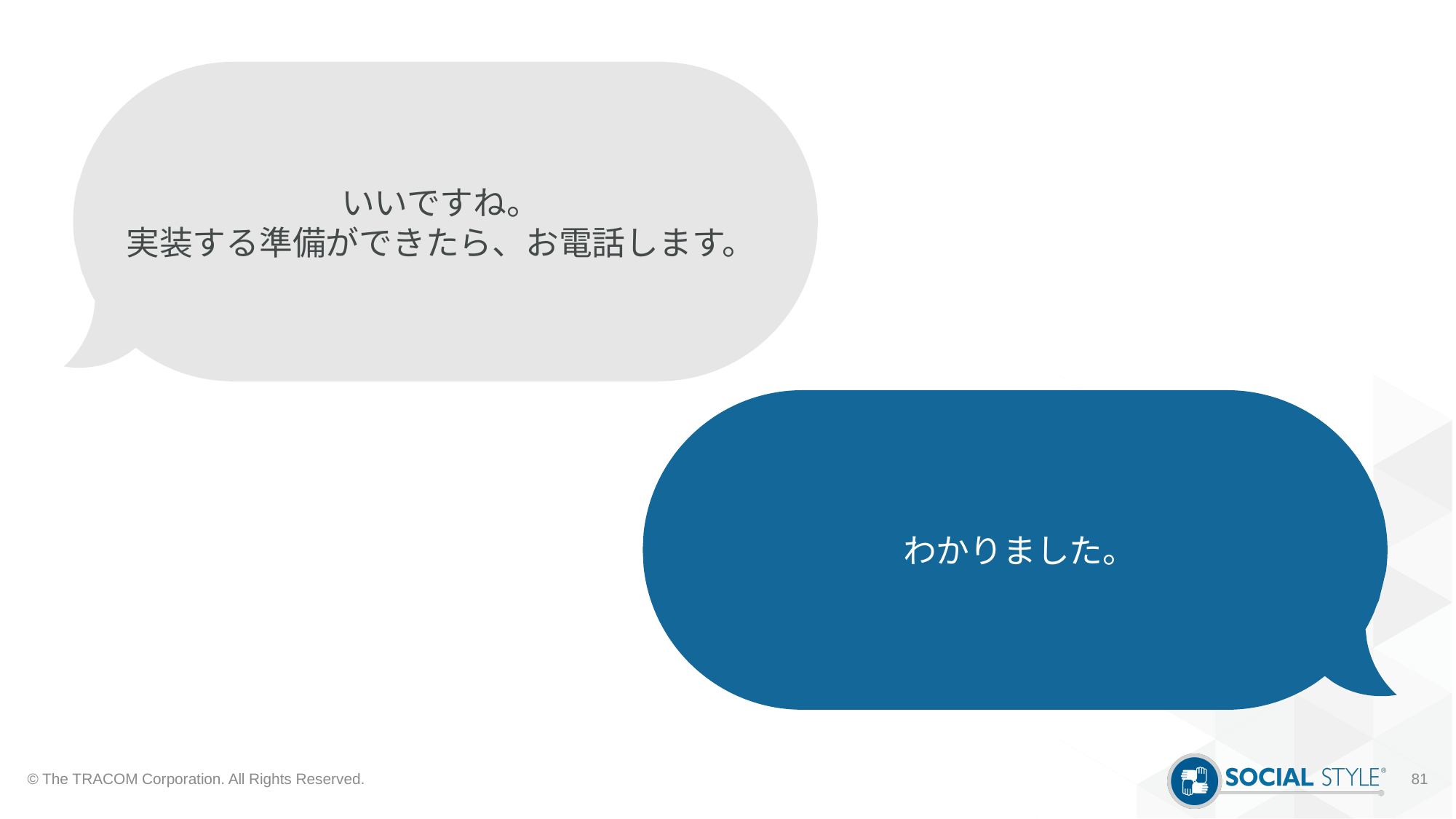

いいですね。
実装する準備ができたら、お電話します。
わかりました。
© The TRACOM Corporation. All Rights Reserved.
81